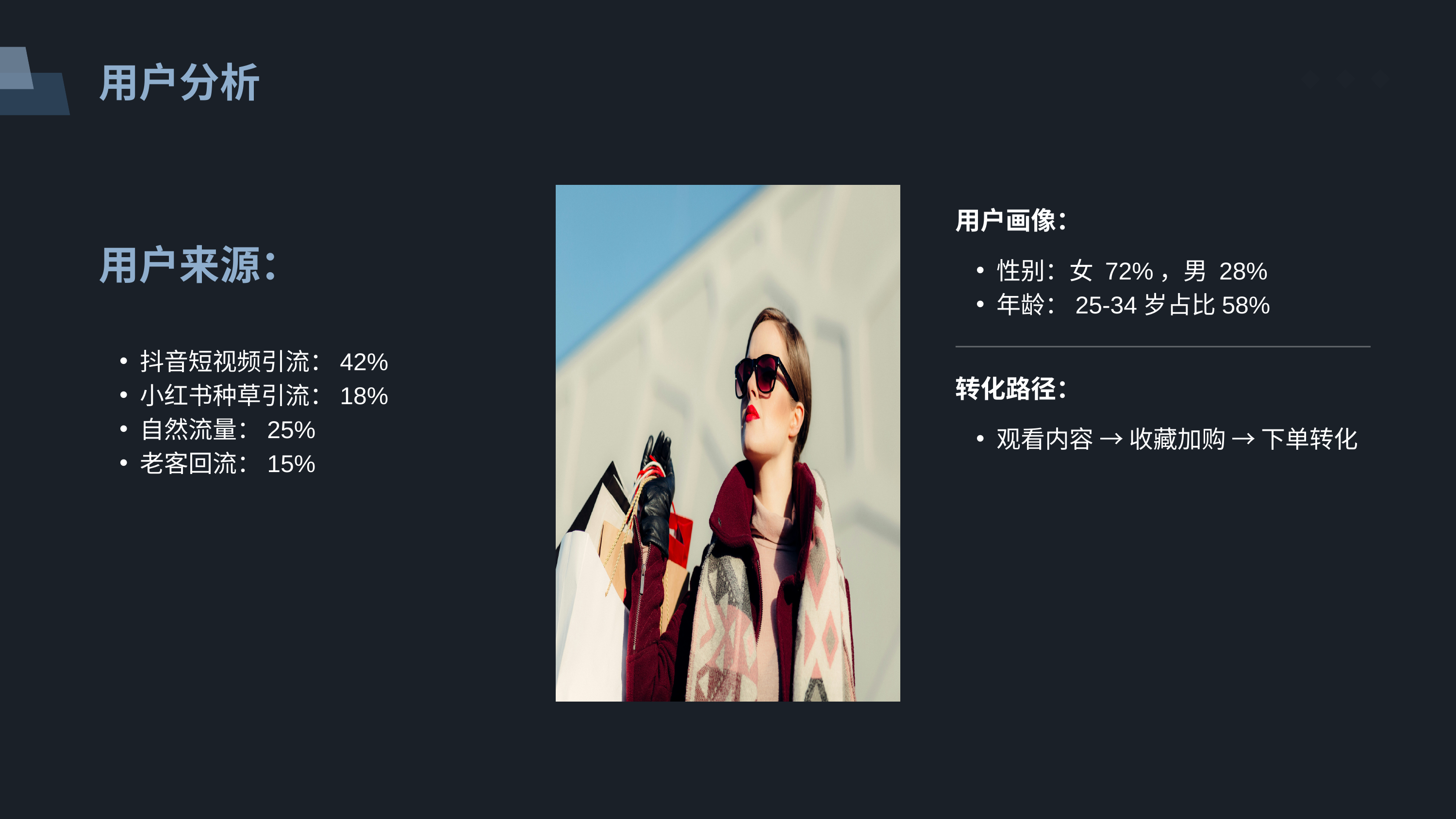

用户分析

用户画像：
用户来源：
性别：女 72%，男 28%
年龄：25-34岁占比58%
抖音短视频引流：42%
小红书种草引流：18%
自然流量：25%
老客回流：15%

转化路径：
观看内容 → 收藏加购 → 下单转化